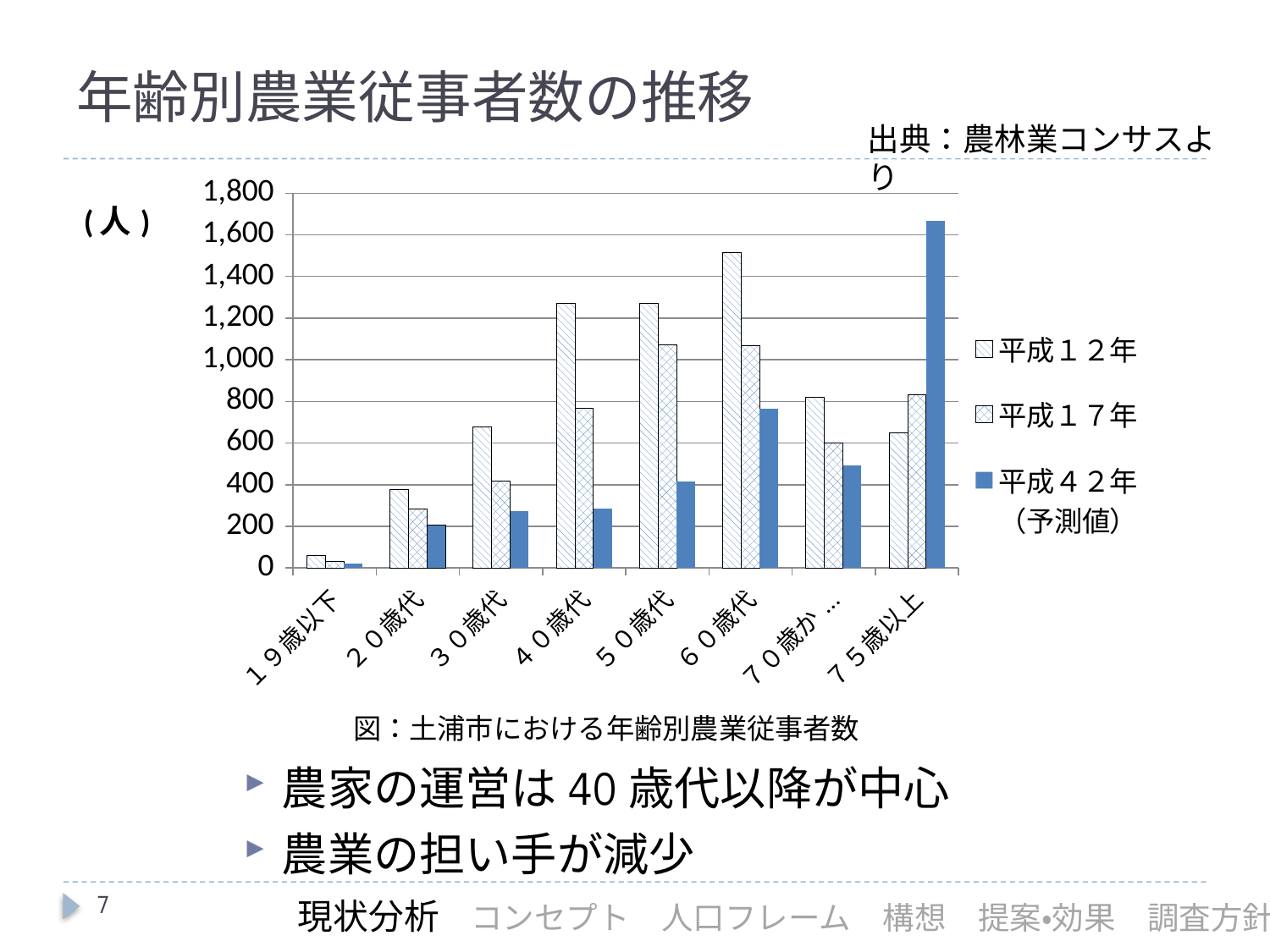

# 年齢別農業従事者数の推移
出典：農林業コンサスより

### Chart

| Category | 平成１２年 | 平成１７年 |  |
|---|---|---|---|
| １９歳以下 | 58.0 | 31.0 | 22.620738533110416 |
| ２０歳代 | 375.0 | 284.0 | 205.74836782117958 |
| ３０歳代 | 678.0 | 417.0 | 273.37453527332826 |
| ４０歳代 | 1270.0 | 766.0 | 284.0 |
| ５０歳代 | 1269.0 | 1072.0 | 417.0 |
| ６０歳代 | 1513.0 | 1069.0 | 766.0 |
| ７０歳から７４歳 | 819.0 | 602.0 | 494.30844881537774 |
| ７５歳以上 | 651.0 | 834.0 | 1668.2842778014488 |

図：土浦市における年齢別農業従事者数
農家の運営は40歳代以降が中心
農業の担い手が減少
7
現状分析　コンセプト　人口フレーム　構想　提案・効果　調査方針